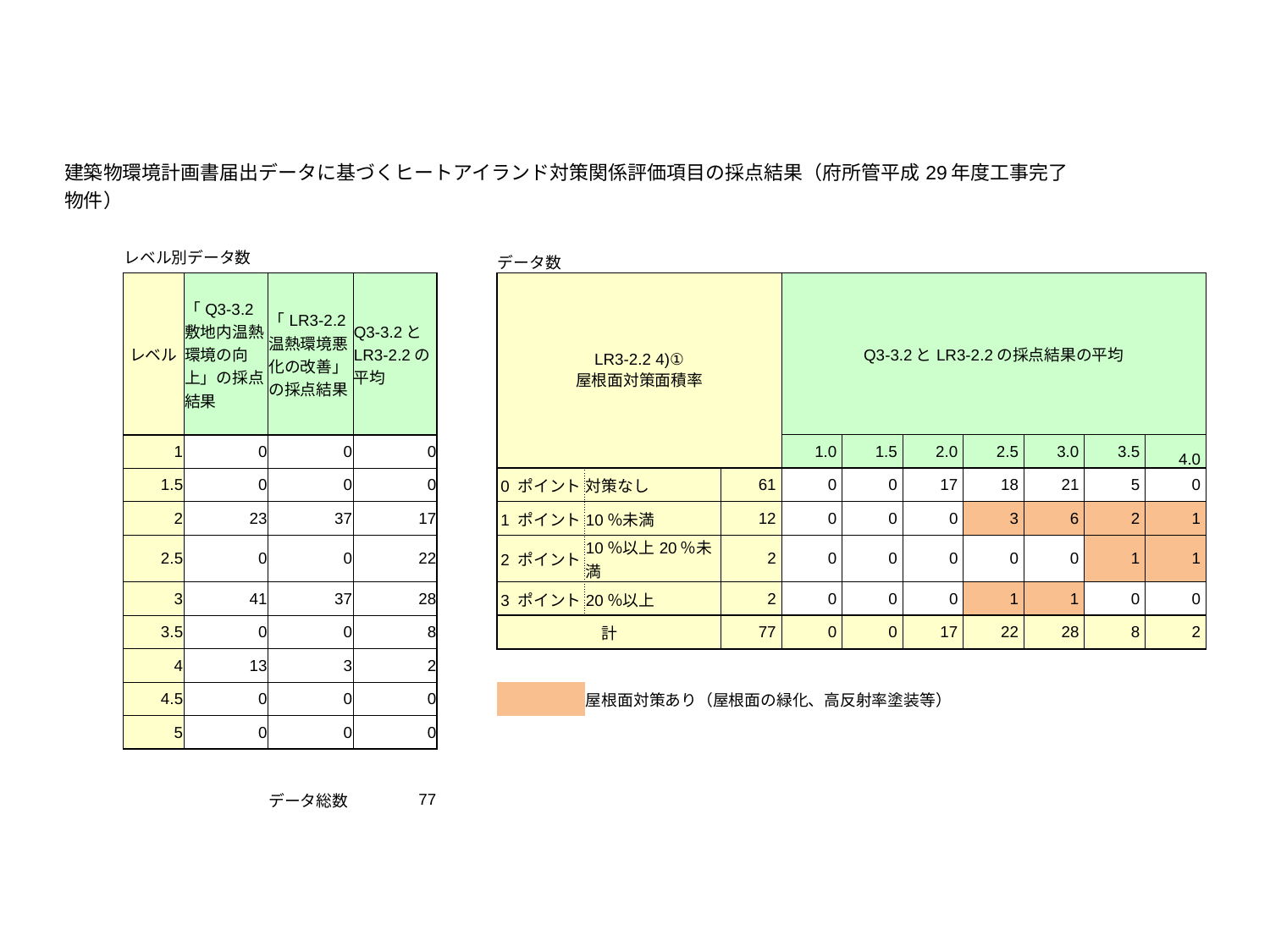

| 建築物環境計画書届出データに基づくヒートアイランド対策関係評価項目の採点結果（府所管平成29年度工事完了物件） |  |  |  |  |  |  |  |  |  |  |  |  |  |  |  |
| --- | --- | --- | --- | --- | --- | --- | --- | --- | --- | --- | --- | --- | --- | --- | --- |
|  |  |  |  |  |  |  |  |  |  |  |  |  |  |  |  |
|  | レベル別データ数 |  |  |  |  | データ数 |  |  |  |  |  |  |  |  |  |
|  | レベル | 「Q3-3.2 敷地内温熱環境の向上」の採点結果 | 「LR3-2.2 温熱環境悪化の改善」の採点結果 | Q3-3.2とLR3-2.2の平均 |  | LR3-2.2 4)① 屋根面対策面積率 |  |  | Q3-3.2とLR3-2.2の採点結果の平均 |  |  |  |  |  |  |
|  | 1 | 0 | 0 | 0 |  |  |  |  | 1.0 | 1.5 | 2.0 | 2.5 | 3.0 | 3.5 | 4.0 |
|  | 1.5 | 0 | 0 | 0 |  | 0 ポイント | 対策なし | 61 | 0 | 0 | 17 | 18 | 21 | 5 | 0 |
|  | 2 | 23 | 37 | 17 |  | 1 ポイント | 10％未満 | 12 | 0 | 0 | 0 | 3 | 6 | 2 | 1 |
|  | 2.5 | 0 | 0 | 22 |  | 2 ポイント | 10％以上20％未満 | 2 | 0 | 0 | 0 | 0 | 0 | 1 | 1 |
|  | 3 | 41 | 37 | 28 |  | 3 ポイント | 20％以上 | 2 | 0 | 0 | 0 | 1 | 1 | 0 | 0 |
|  | 3.5 | 0 | 0 | 8 |  | 計 |  | 77 | 0 | 0 | 17 | 22 | 28 | 8 | 2 |
|  | 4 | 13 | 3 | 2 |  |  |  |  |  |  |  |  |  |  |  |
|  | 4.5 | 0 | 0 | 0 |  |  | 屋根面対策あり（屋根面の緑化、高反射率塗装等） |  |  |  |  |  |  |  |  |
|  | 5 | 0 | 0 | 0 |  |  |  |  |  |  |  |  |  |  |  |
|  |  |  |  |  |  |  |  |  |  |  |  |  |  |  |  |
|  |  |  | データ総数 | 77 |  |  |  |  |  |  |  |  |  |  |  |